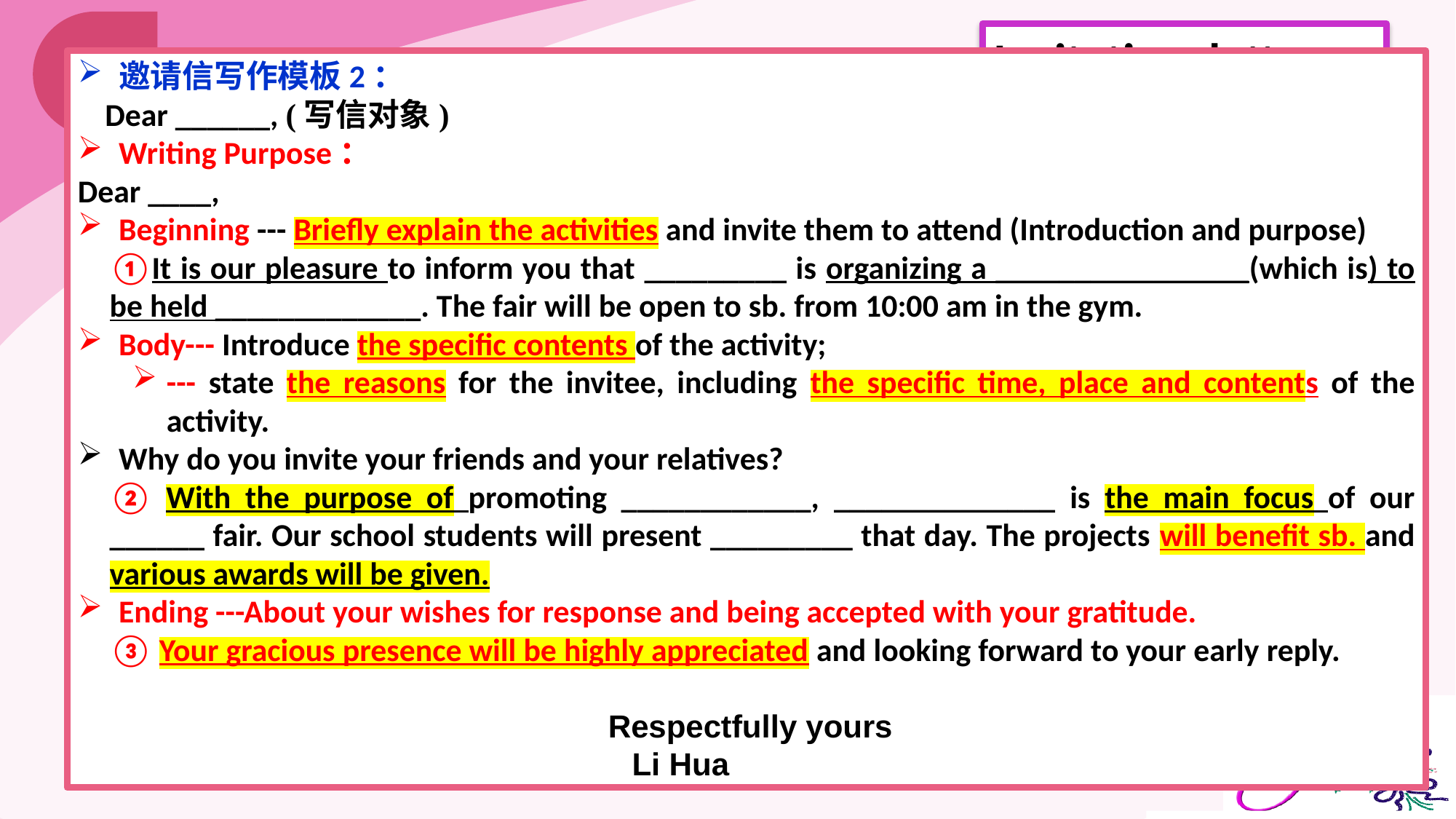

邀请信写作模板2：
Dear ______, (写信对象)
Writing Purpose：
Dear ____,
Beginning --- Briefly explain the activities and invite them to attend (Introduction and purpose)
①It is our pleasure to inform you that _________ is organizing a ________________(which is) to be held _____________. The fair will be open to sb. from 10:00 am in the gym.
Body--- Introduce the specific contents of the activity;
--- state the reasons for the invitee, including the specific time, place and contents of the activity.
Why do you invite your friends and your relatives?
② With the purpose of promoting ____________, ______________ is the main focus of our ______ fair. Our school students will present _________ that day. The projects will benefit sb. and various awards will be given.
Ending ---About your wishes for response and being accepted with your gratitude.
③ Your gracious presence will be highly appreciated and looking forward to your early reply.
Respectfully yours                                                         Li Hua